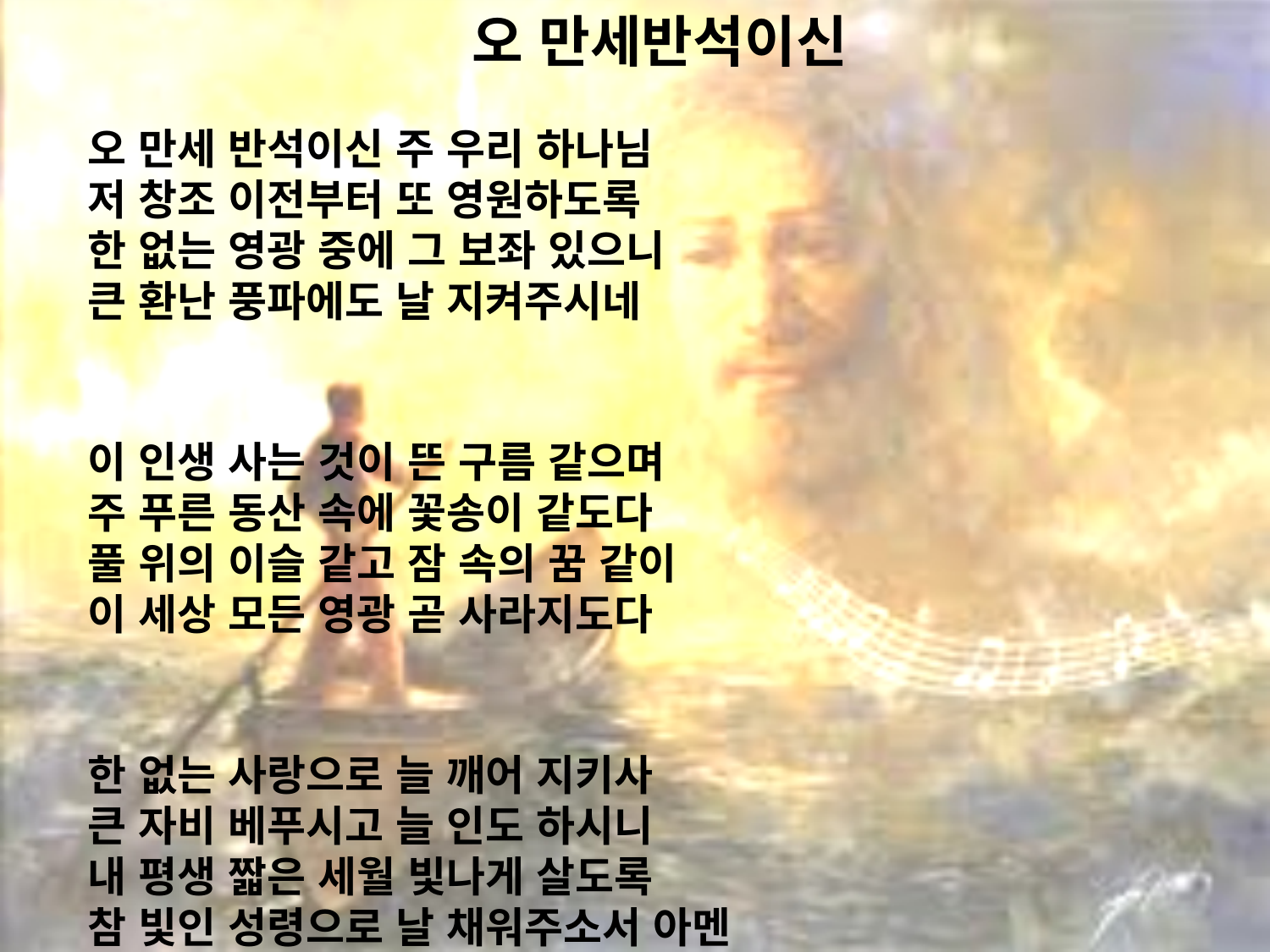

# 오 만세반석이신
오 만세 반석이신 주 우리 하나님
저 창조 이전부터 또 영원하도록
한 없는 영광 중에 그 보좌 있으니
큰 환난 풍파에도 날 지켜주시네
이 인생 사는 것이 뜬 구름 같으며
주 푸른 동산 속에 꽃송이 같도다
풀 위의 이슬 같고 잠 속의 꿈 같이
이 세상 모든 영광 곧 사라지도다
한 없는 사랑으로 늘 깨어 지키사
큰 자비 베푸시고 늘 인도 하시니
내 평생 짧은 세월 빛나게 살도록
참 빛인 성령으로 날 채워주소서 아멘